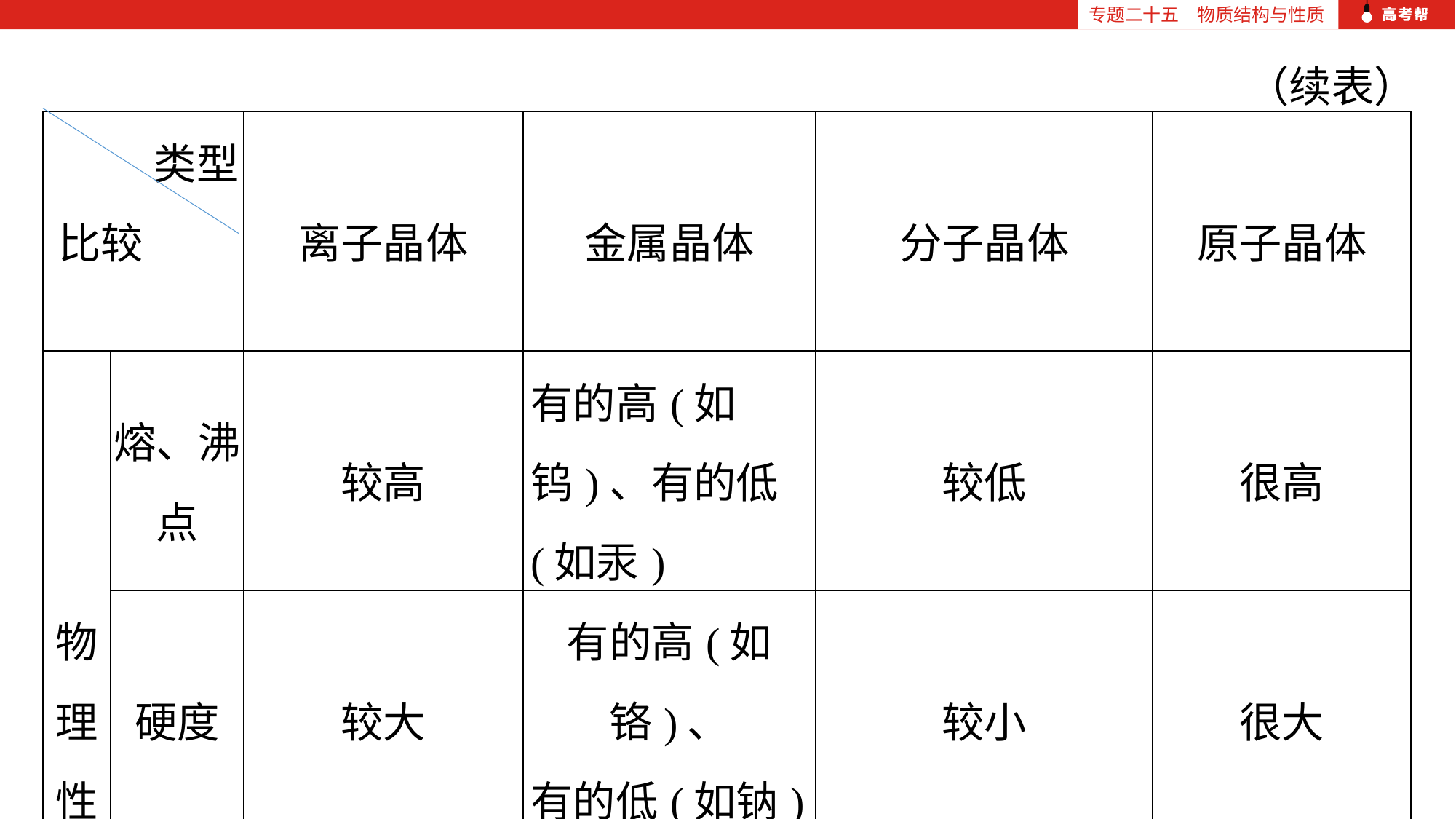

专题二十五　物质结构与性质
（续表）
| 类型 比较 |  | 离子晶体 | 金属晶体 | 分子晶体 | 原子晶体 |
| --- | --- | --- | --- | --- | --- |
| 物理 性质 | 熔、沸点 | 较高 | 有的高(如钨)、有的低(如汞) | 较低 | 很高 |
|  | 硬度 | 较大 | 有的高(如铬)、 有的低(如钠) | 较小 | 很大 |
|  | 导电性 | 熔融或在水溶 液中导电 | 良 | 本身不导电,溶于 水时发生电离后 可导电 | 绝缘体 (或半导体) |
|  | 延展性 | 无 | 良 | 无 | 无 |